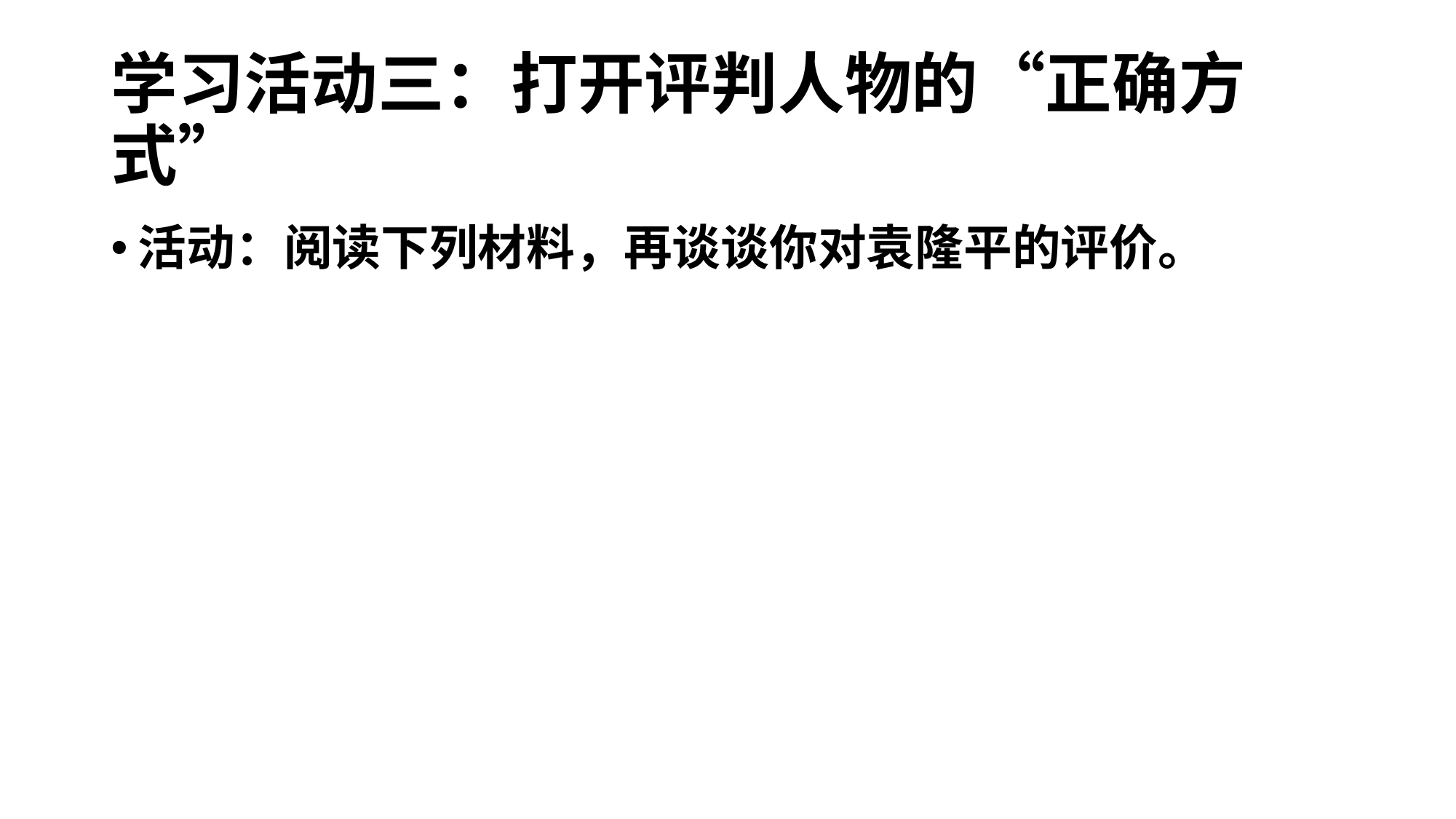

# 学习活动三：打开评判人物的“正确方式”
活动：阅读下列材料，再谈谈你对袁隆平的评价。